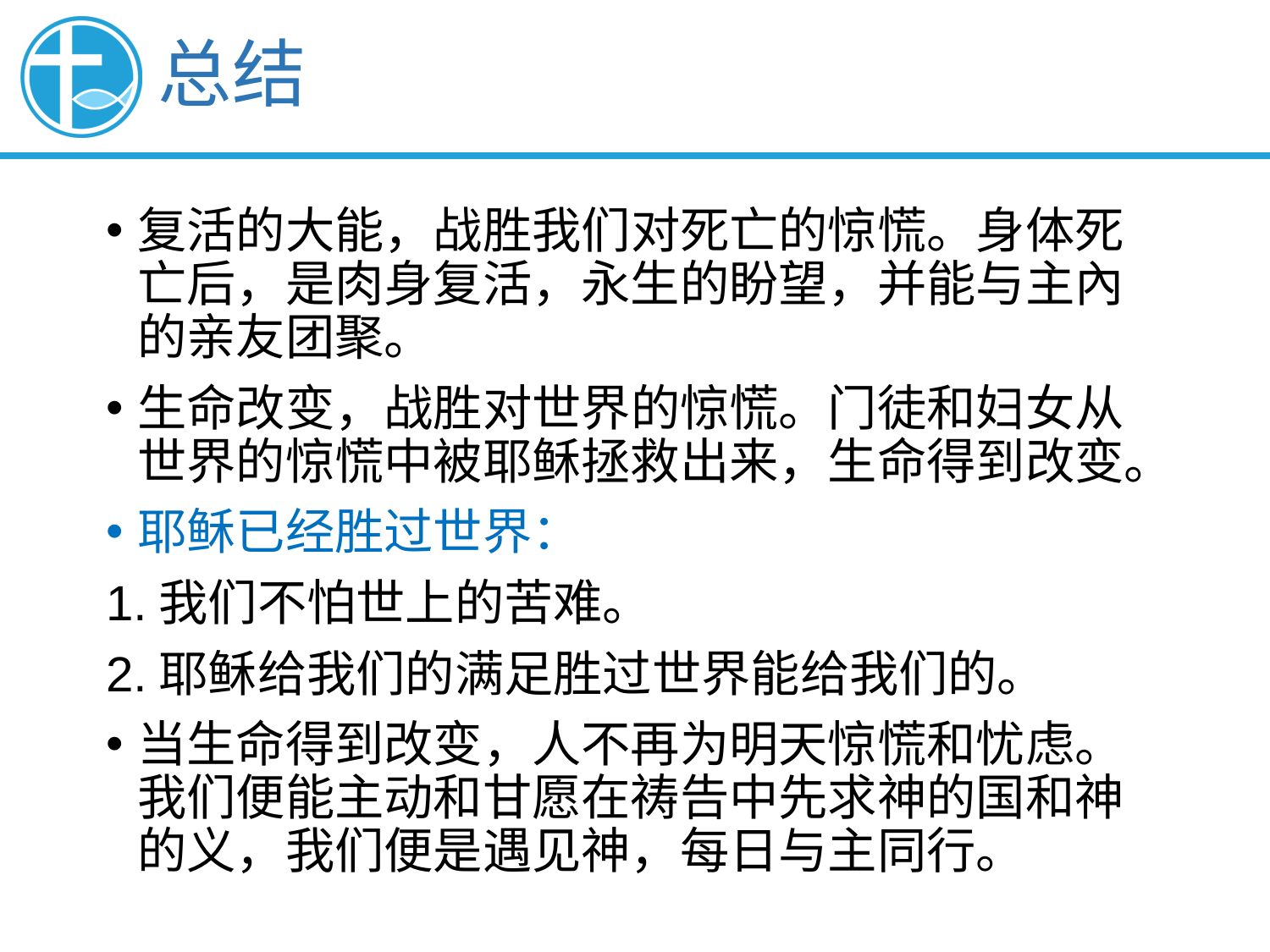

总结
复活的大能，战胜我们对死亡的惊慌。身体死亡后，是肉身复活，永生的盼望，并能与主內的亲友团聚。
生命改变，战胜对世界的惊慌。门徒和妇女从世界的惊慌中被耶稣拯救出来，生命得到改变。
耶稣已经胜过世界：
1.我们不怕世上的苦难。
2.耶稣给我们的满足胜过世界能给我们的。
当生命得到改变，人不再为明天惊慌和忧虑。我们便能主动和甘愿在祷告中先求神的国和神的义，我们便是遇见神，每日与主同行。